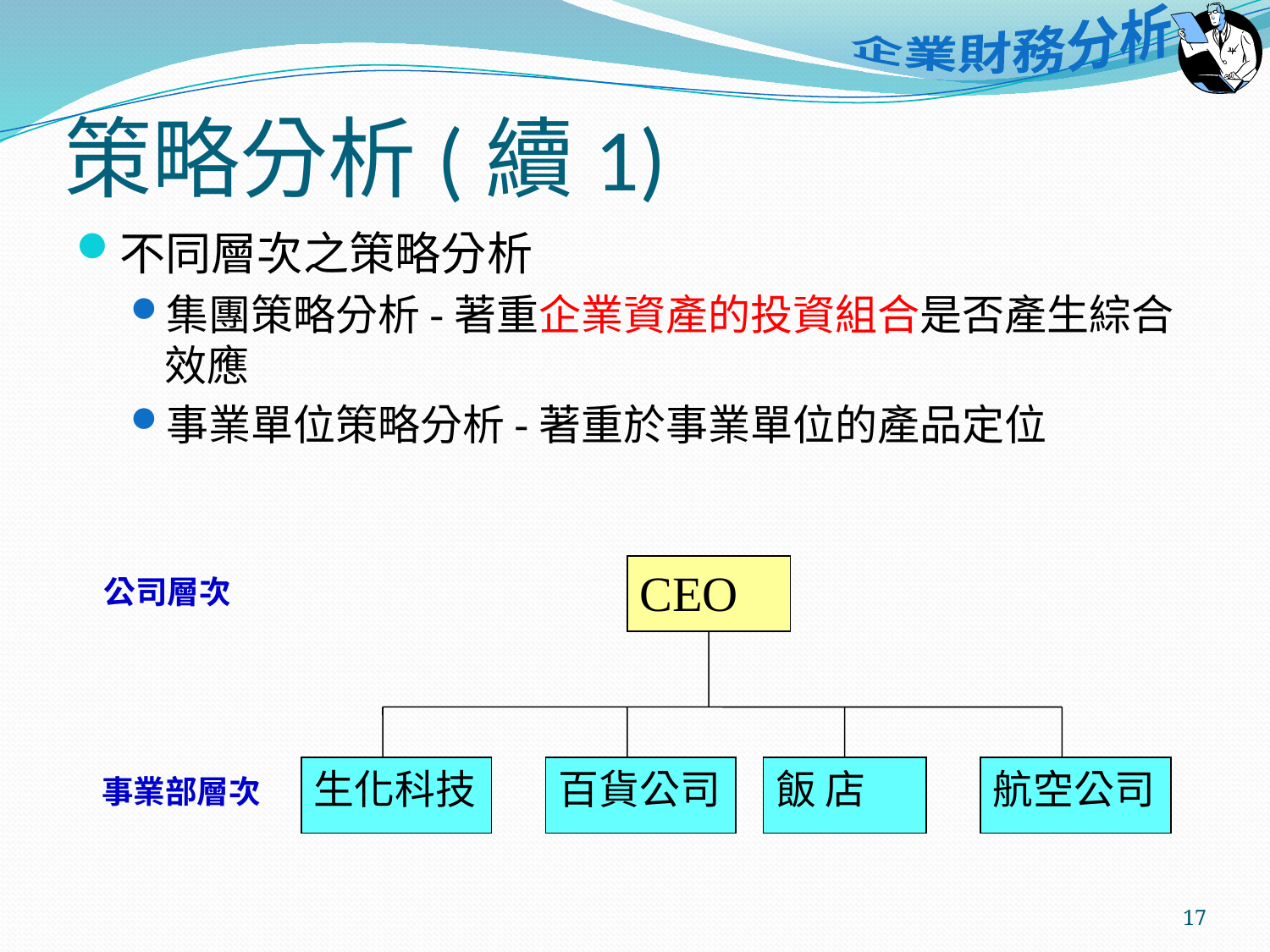

# 策略分析(續1)
不同層次之策略分析
集團策略分析-著重企業資產的投資組合是否產生綜合效應
事業單位策略分析-著重於事業單位的產品定位

CEO

生化科技
百貨公司
飯 店
航空公司
公司層次
事業部層次
17